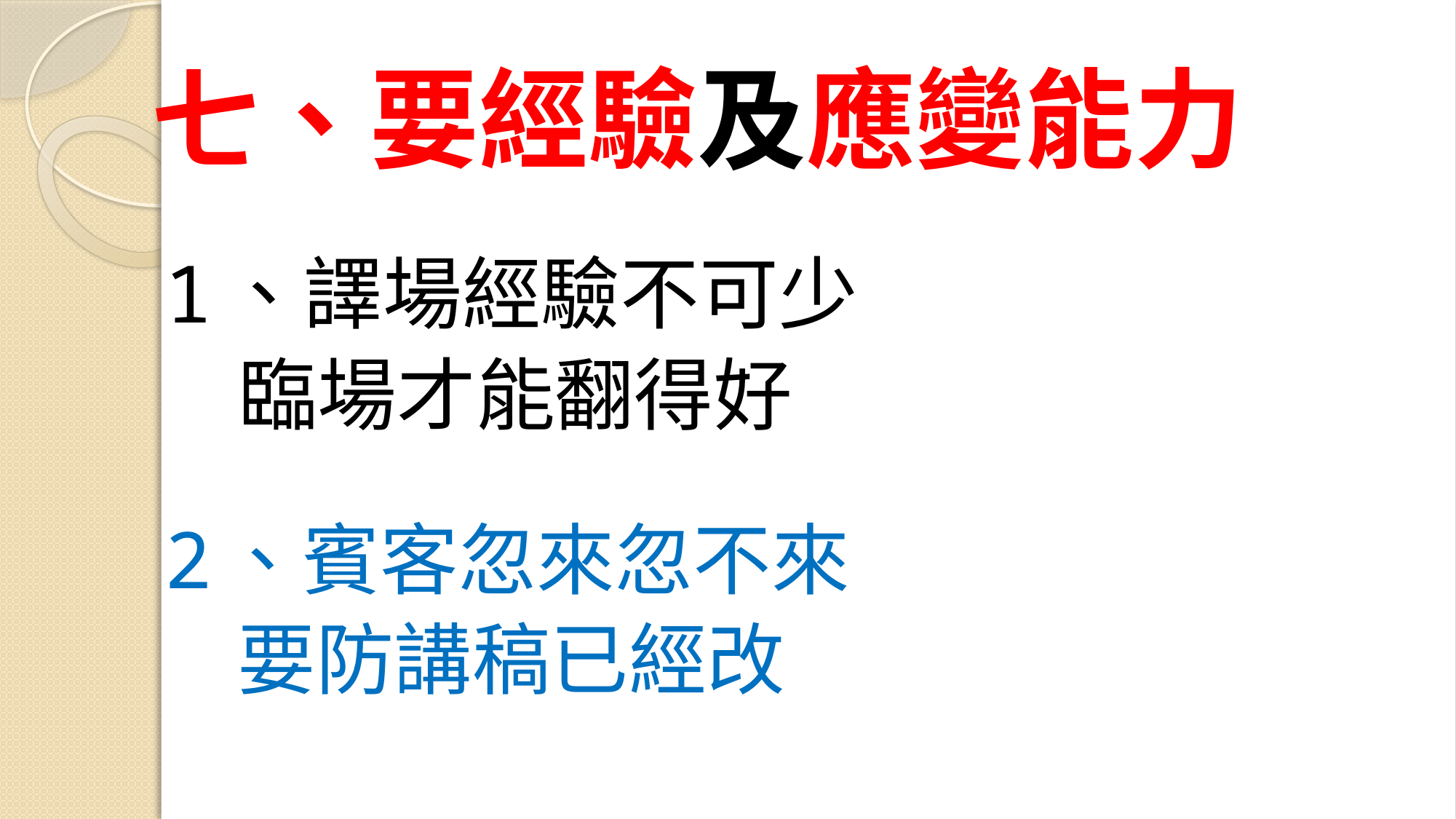

# 七、要經驗及應變能力
1、譯場經驗不可少
   臨場才能翻得好

2、賓客忽來忽不來
   要防講稿已經改